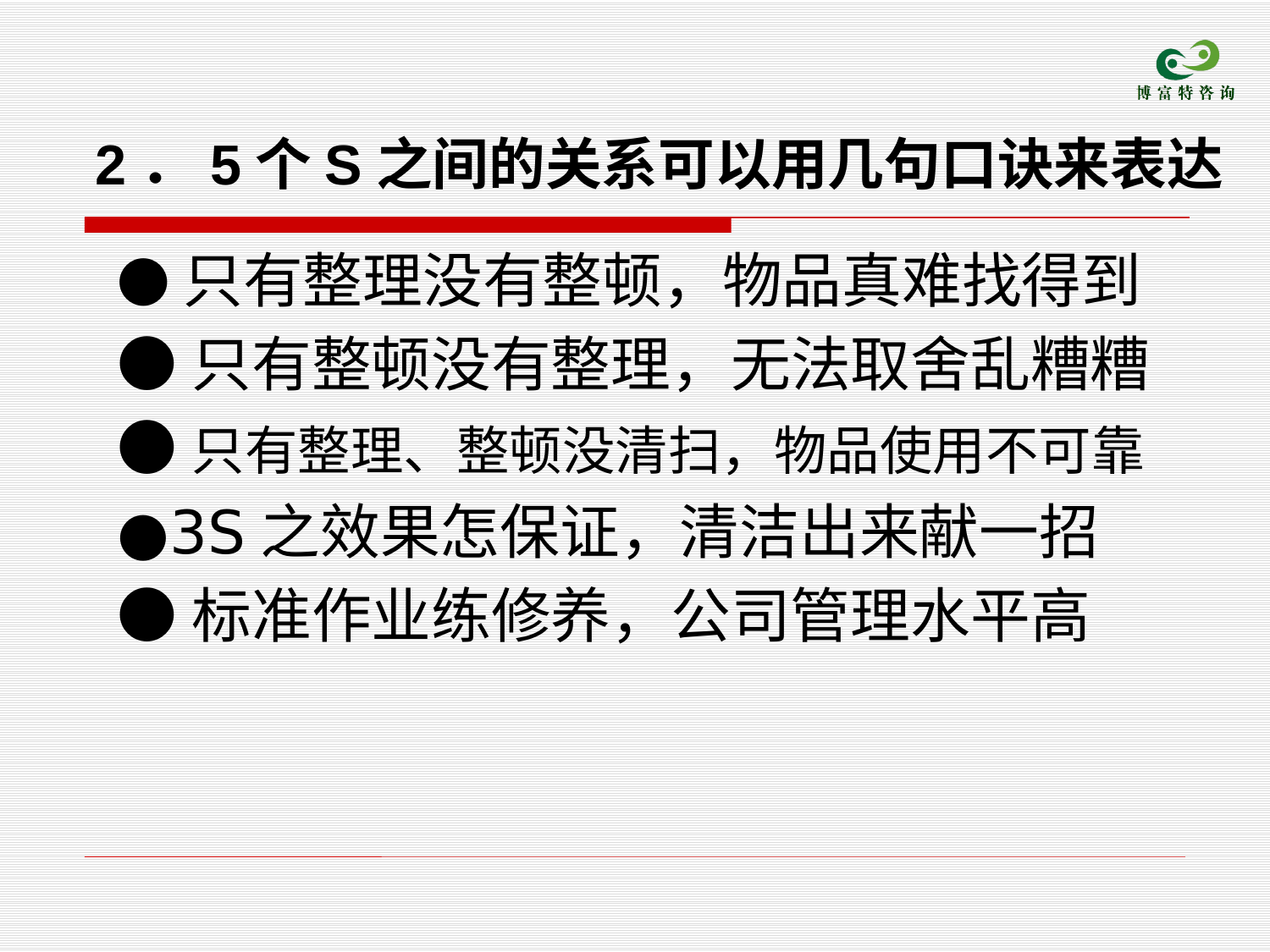

2．5个S之间的关系可以用几句口诀来表达
●只有整理没有整顿，物品真难找得到
●只有整顿没有整理，无法取舍乱糟糟
●只有整理、整顿没清扫，物品使用不可靠
●3S之效果怎保证，清洁出来献一招
●标准作业练修养，公司管理水平高
71